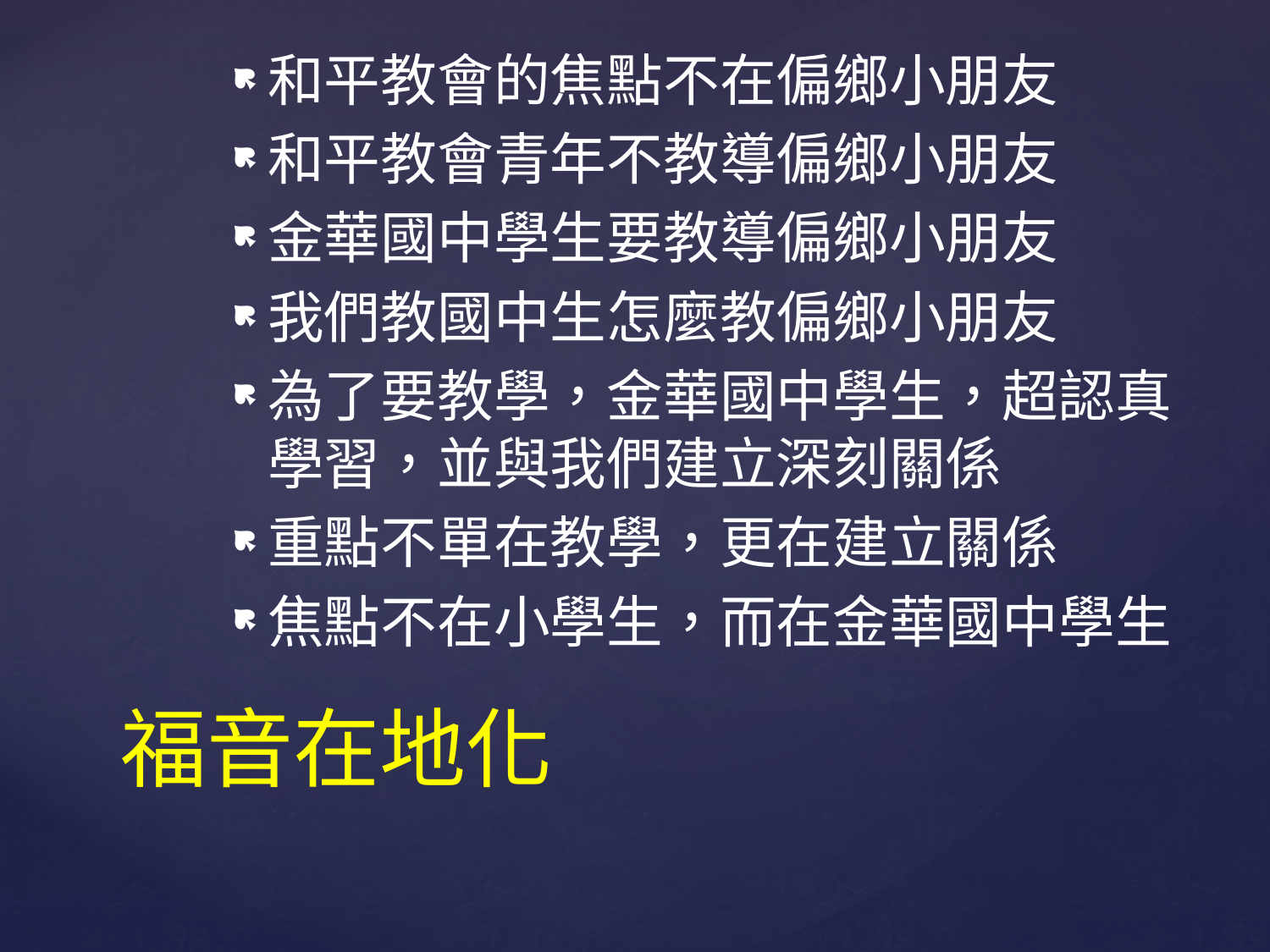

和平教會的焦點不在偏鄉小朋友
和平教會青年不教導偏鄉小朋友
金華國中學生要教導偏鄉小朋友
我們教國中生怎麼教偏鄉小朋友
為了要教學，金華國中學生，超認真學習，並與我們建立深刻關係
重點不單在教學，更在建立關係
焦點不在小學生，而在金華國中學生
# 福音在地化